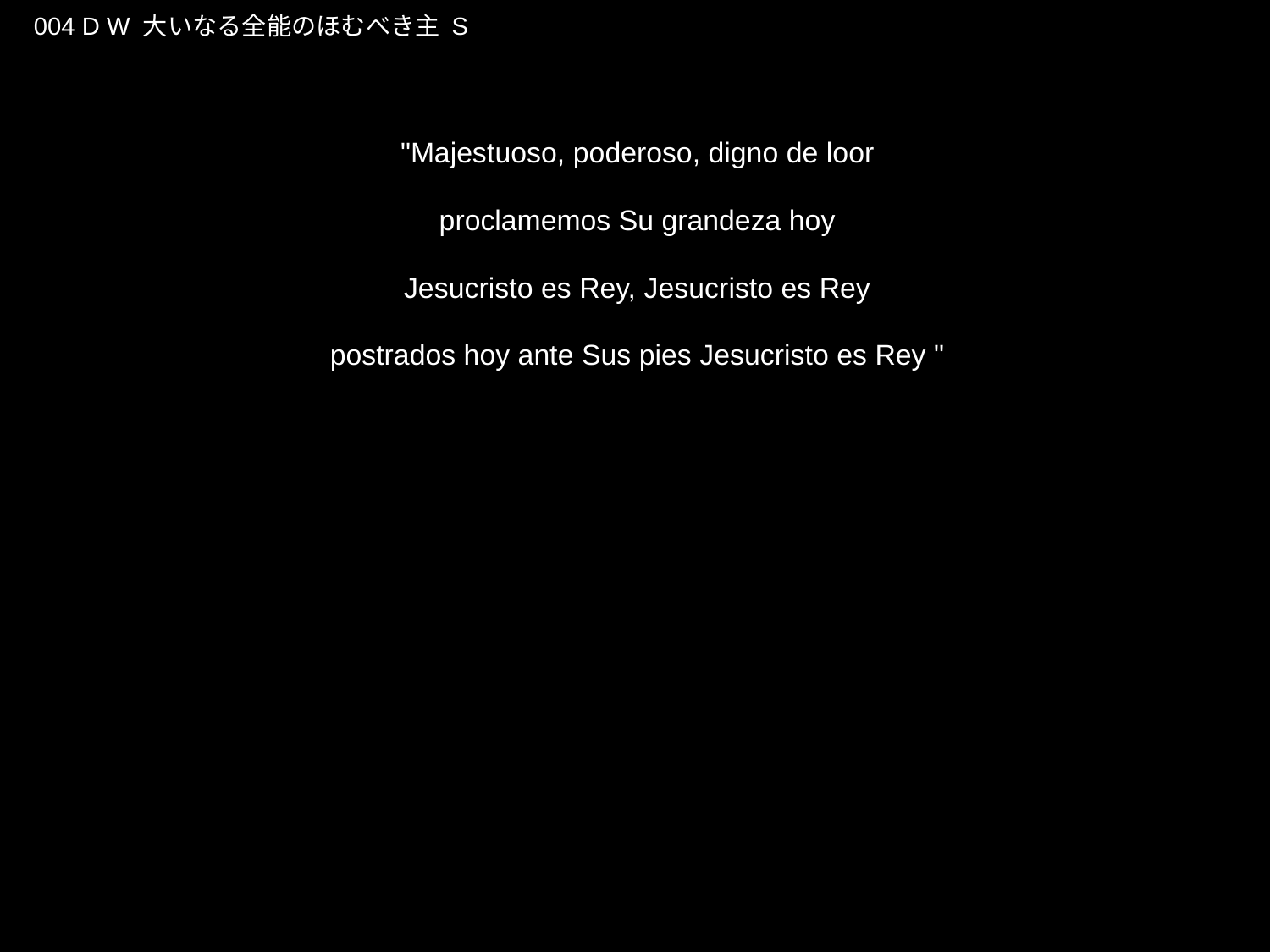

おおいなるぜんのうのほむべきしゅ
★W
004 D W 大いなる全能のほむべき主 S
★５
"Majestuoso, poderoso, digno de loor
proclamemos Su grandeza hoy
Jesucristo es Rey, Jesucristo es Rey
postrados hoy ante Sus pies Jesucristo es Rey "